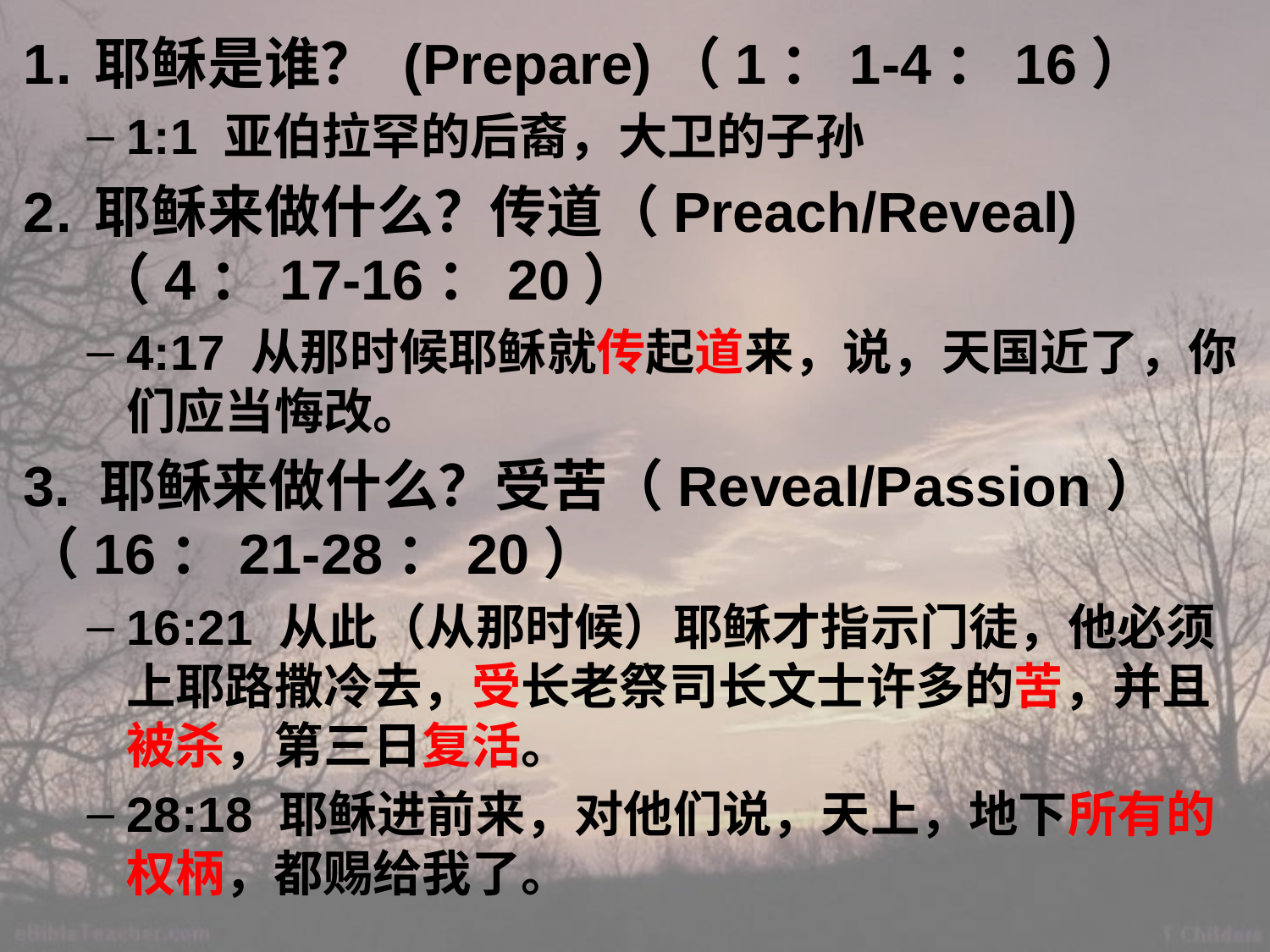

耶稣是谁？ (Prepare)（1：1-4：16）
1:1 亚伯拉罕的后裔，大卫的子孙
耶稣来做什么？传道（Preach/Reveal)（4：17-16：20）
4:17 从那时候耶稣就传起道来，说，天国近了，你们应当悔改。
3. 耶稣来做什么？受苦（Reveal/Passion）（16：21-28：20）
16:21 从此（从那时候）耶稣才指示门徒，他必须上耶路撒冷去，受长老祭司长文士许多的苦，并且被杀，第三日复活。
28:18 耶稣进前来，对他们说，天上，地下所有的权柄，都赐给我了。